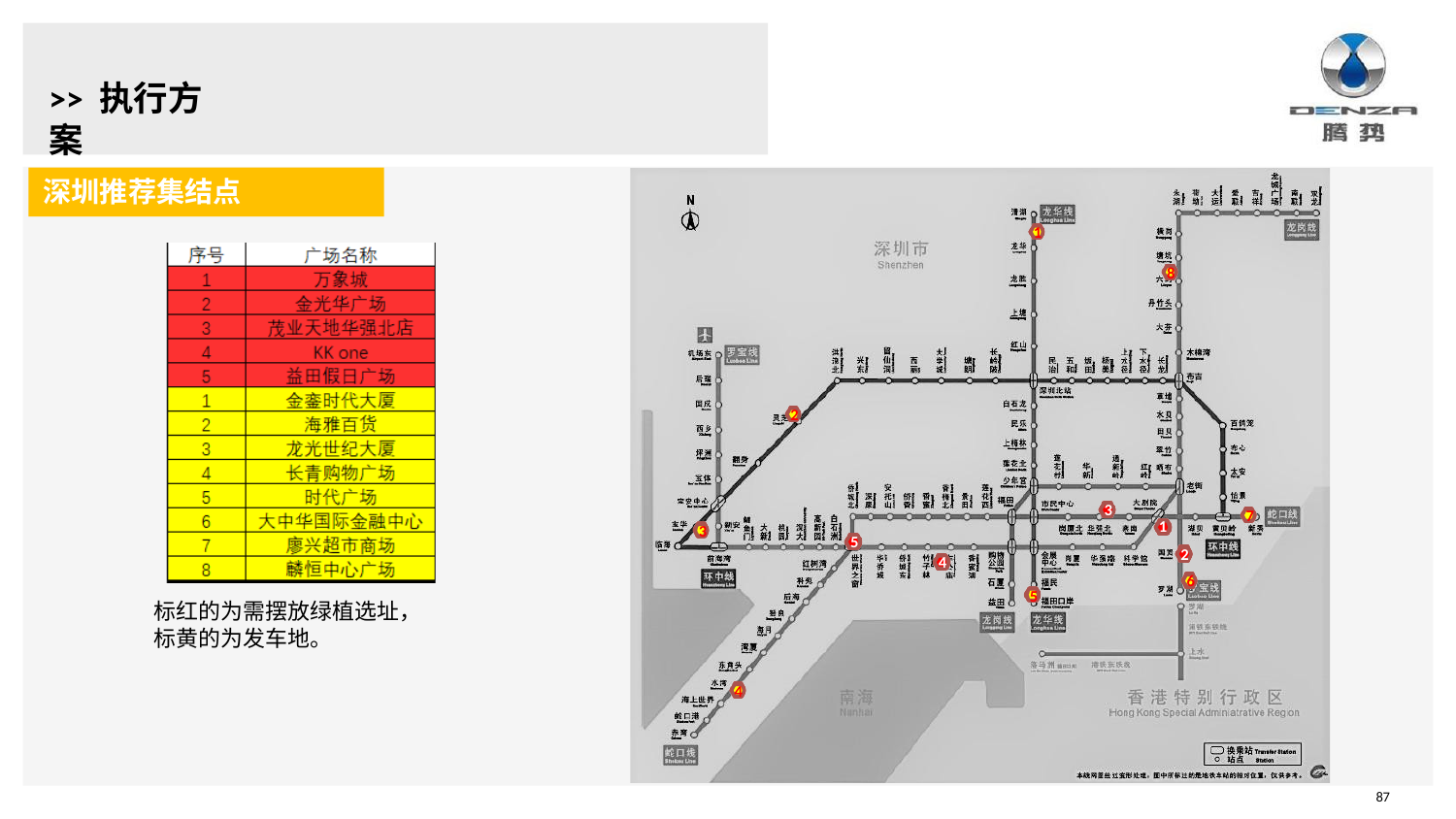

# >> 执行方案

深圳推荐集结点
1

8

2

3

7

1
3

5

2
6

4

5

标红的为需摆放绿植选址， 标黄的为发车地。
4

87